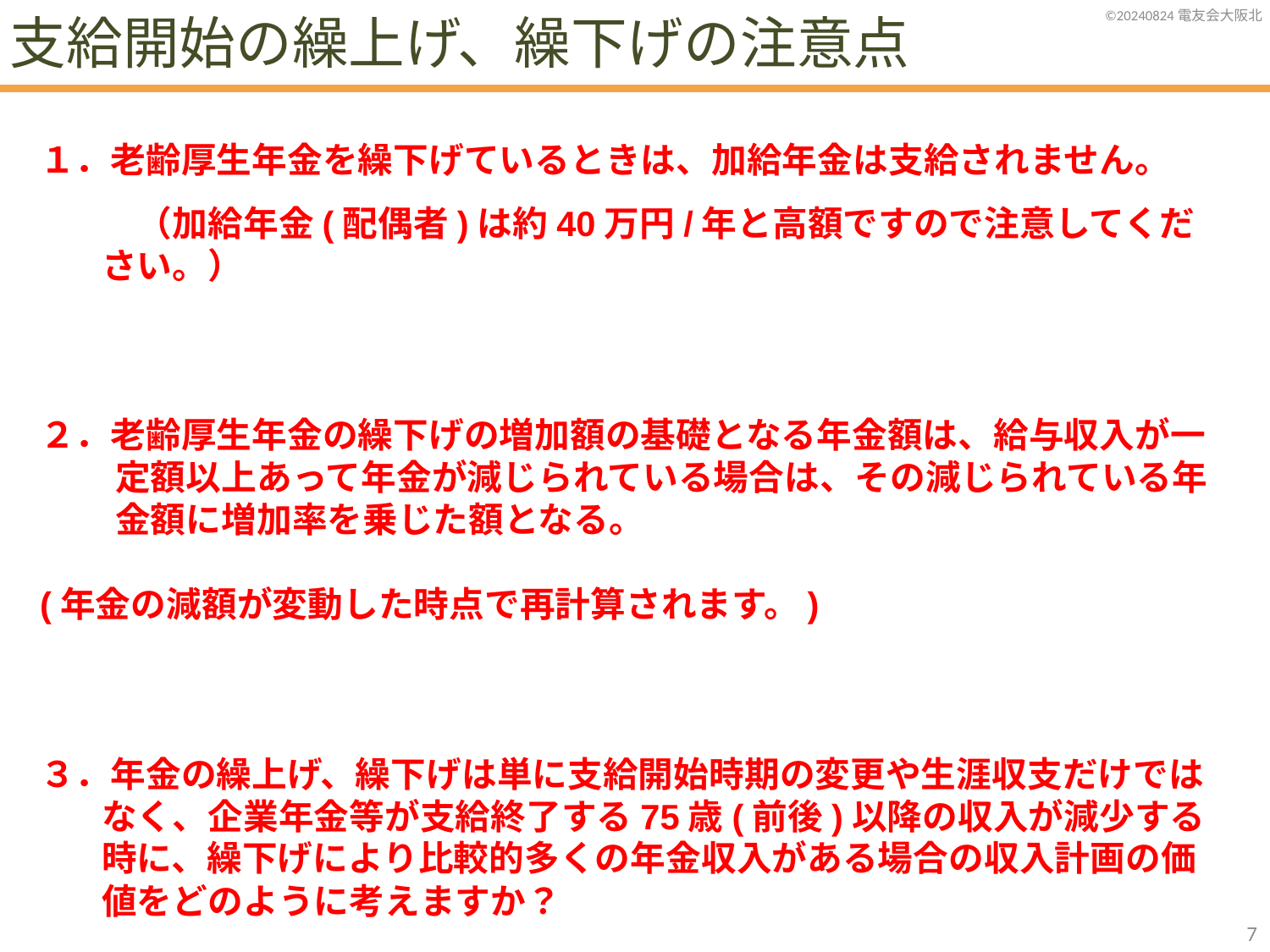

支給開始の繰上げ、繰下げの注意点
１．老齢厚生年金を繰下げているときは、加給年金は支給されません。
　（加給年金(配偶者)は約40万円/年と高額ですので注意してください。）

２．老齢厚生年金の繰下げの増加額の基礎となる年金額は、給与収入が一定額以上あって年金が減じられている場合は、その減じられている年金額に増加率を乗じた額となる。
(年金の減額が変動した時点で再計算されます。)

３．年金の繰上げ、繰下げは単に支給開始時期の変更や生涯収支だけではなく、企業年金等が支給終了する75歳(前後)以降の収入が減少する時に、繰下げにより比較的多くの年金収入がある場合の収入計画の価値をどのように考えますか？
7